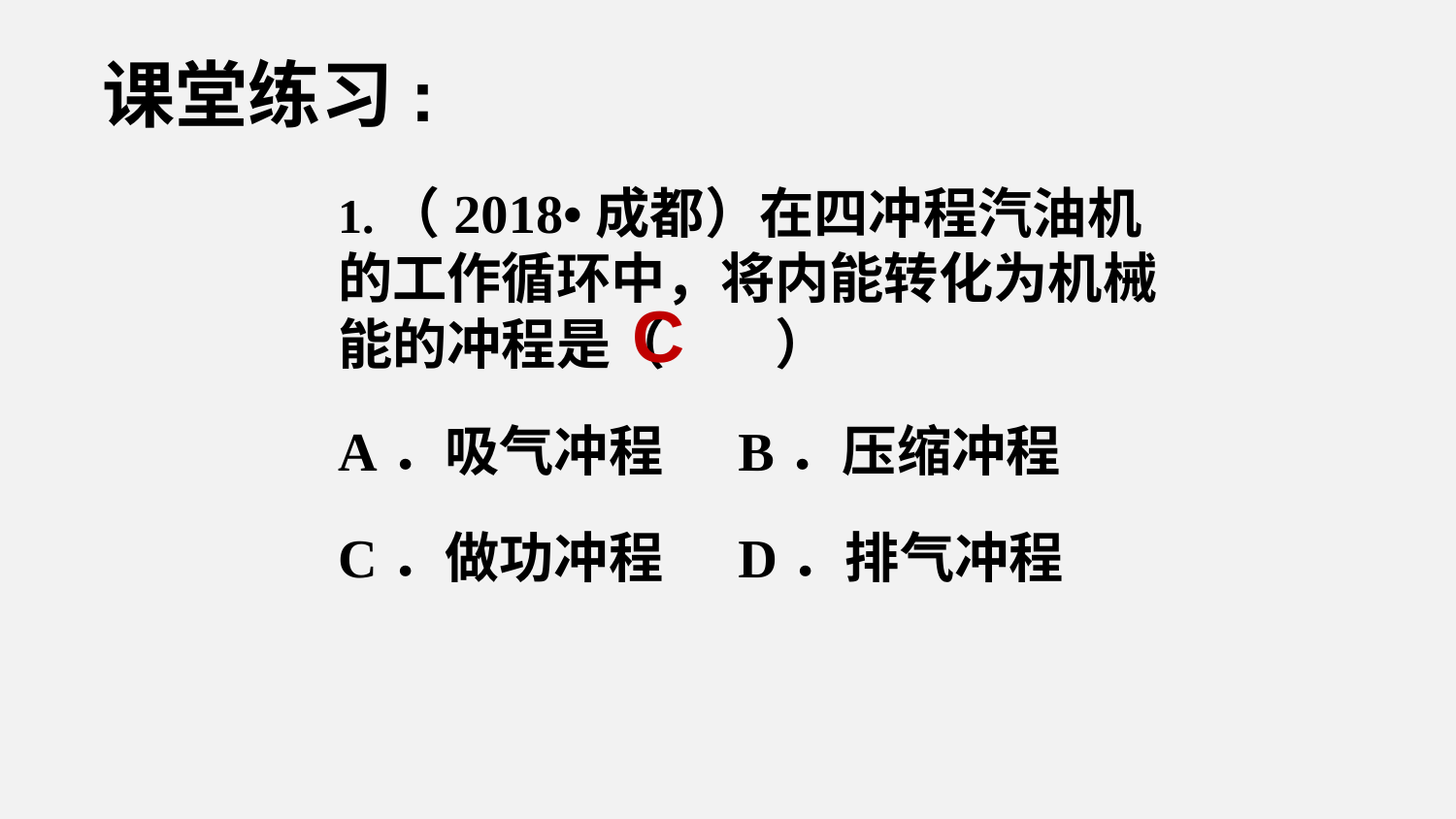

课堂练习:
1.（2018•成都）在四冲程汽油机的工作循环中，将内能转化为机械能的冲程是（　　）
A．吸气冲程     B．压缩冲程
C．做功冲程     D．排气冲程
C